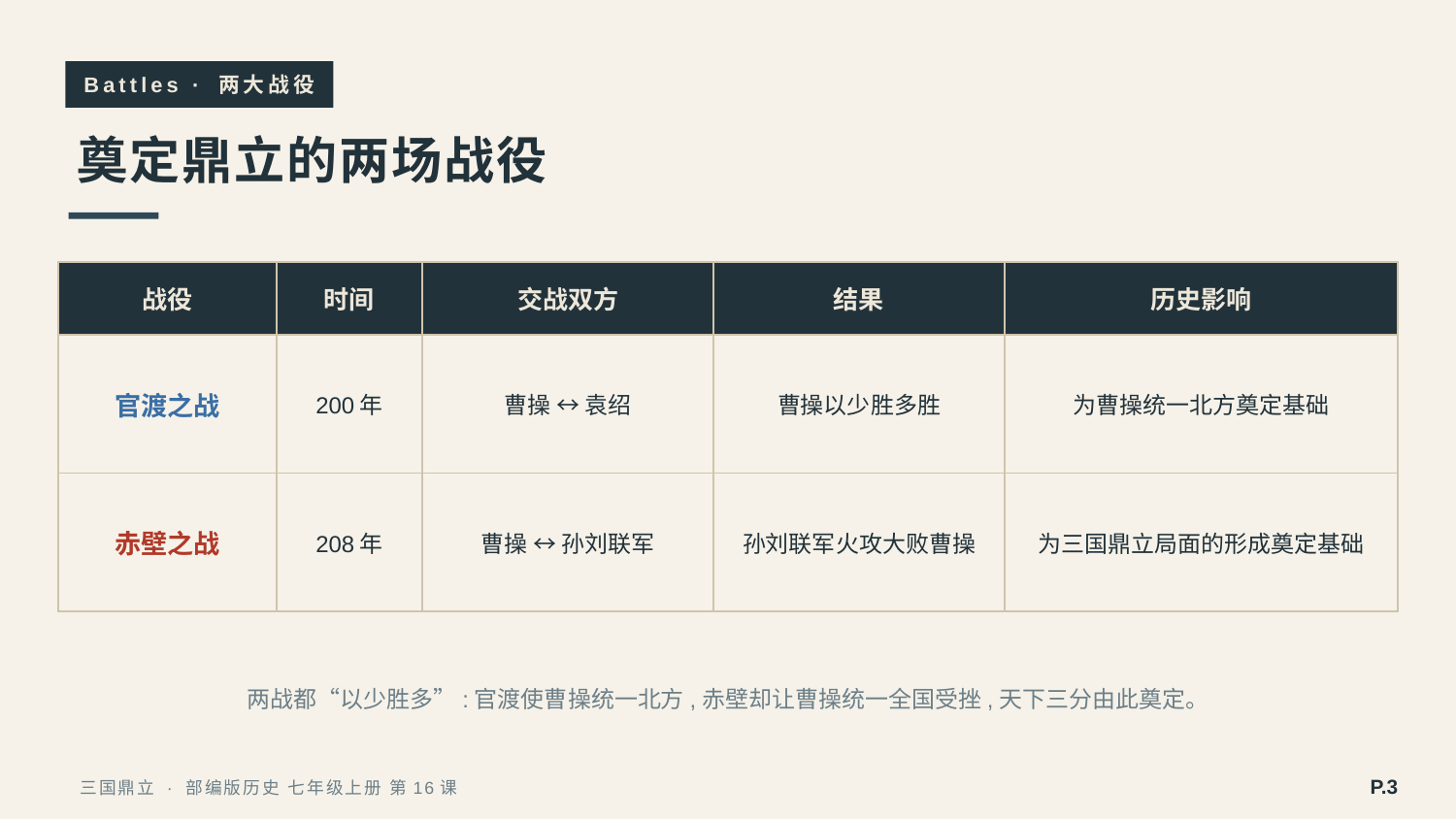

Battles · 两大战役

奠定鼎立的两场战役

| 战役 | 时间 | 交战双方 | 结果 | 历史影响 |
| --- | --- | --- | --- | --- |
| 官渡之战 | 200年 | 曹操 ↔ 袁绍 | 曹操以少胜多胜 | 为曹操统一北方奠定基础 |
| 赤壁之战 | 208年 | 曹操 ↔ 孙刘联军 | 孙刘联军火攻大败曹操 | 为三国鼎立局面的形成奠定基础 |
两战都“以少胜多”:官渡使曹操统一北方,赤壁却让曹操统一全国受挫,天下三分由此奠定。
P.3
三国鼎立 · 部编版历史 七年级上册 第16课